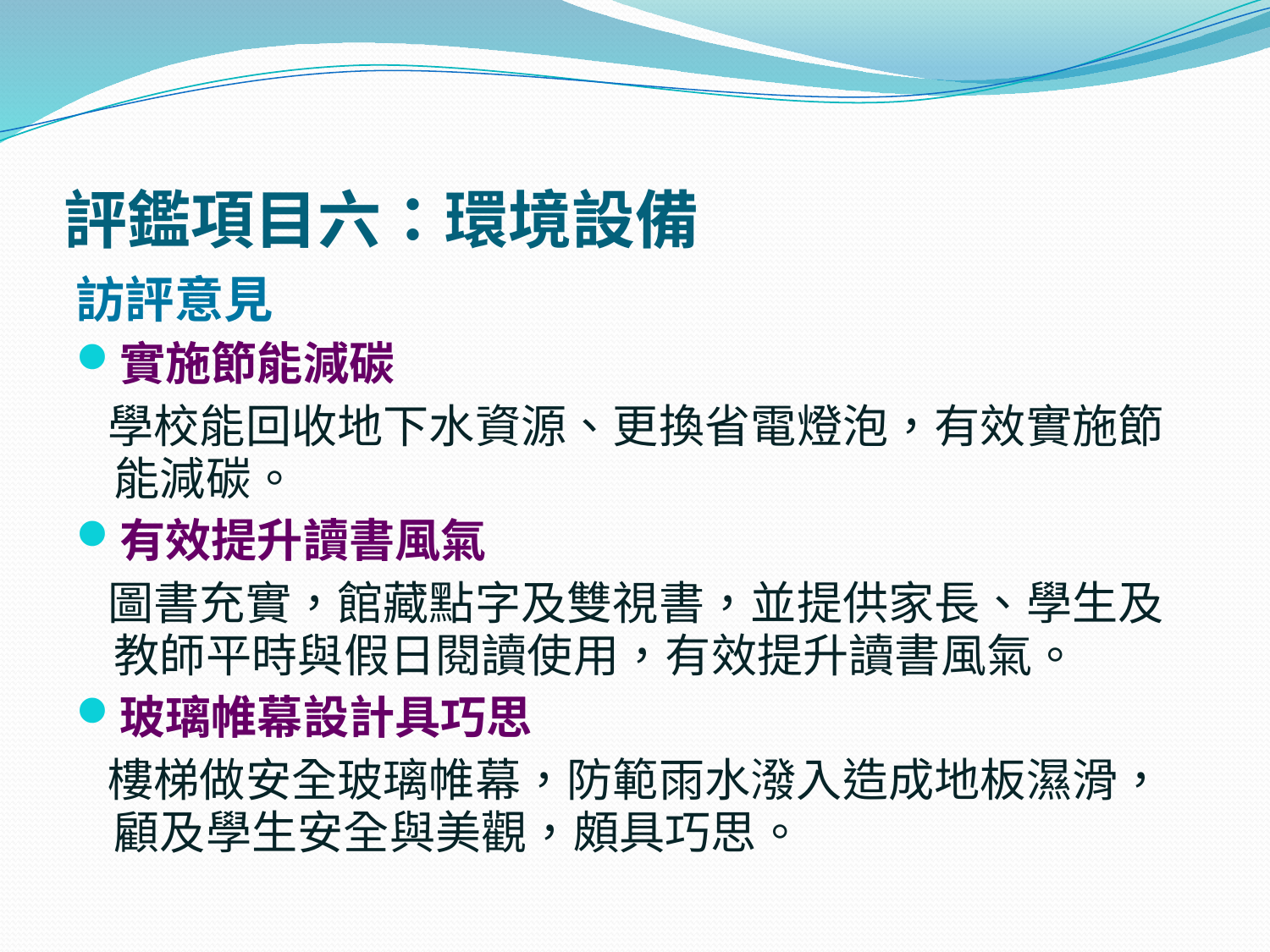

# 評鑑項目六：環境設備
訪評意見
實施節能減碳
  學校能回收地下水資源、更換省電燈泡，有效實施節能減碳。
有效提升讀書風氣
  圖書充實，館藏點字及雙視書，並提供家長、學生及教師平時與假日閱讀使用，有效提升讀書風氣。
玻璃帷幕設計具巧思
  樓梯做安全玻璃帷幕，防範雨水潑入造成地板濕滑，顧及學生安全與美觀，頗具巧思。